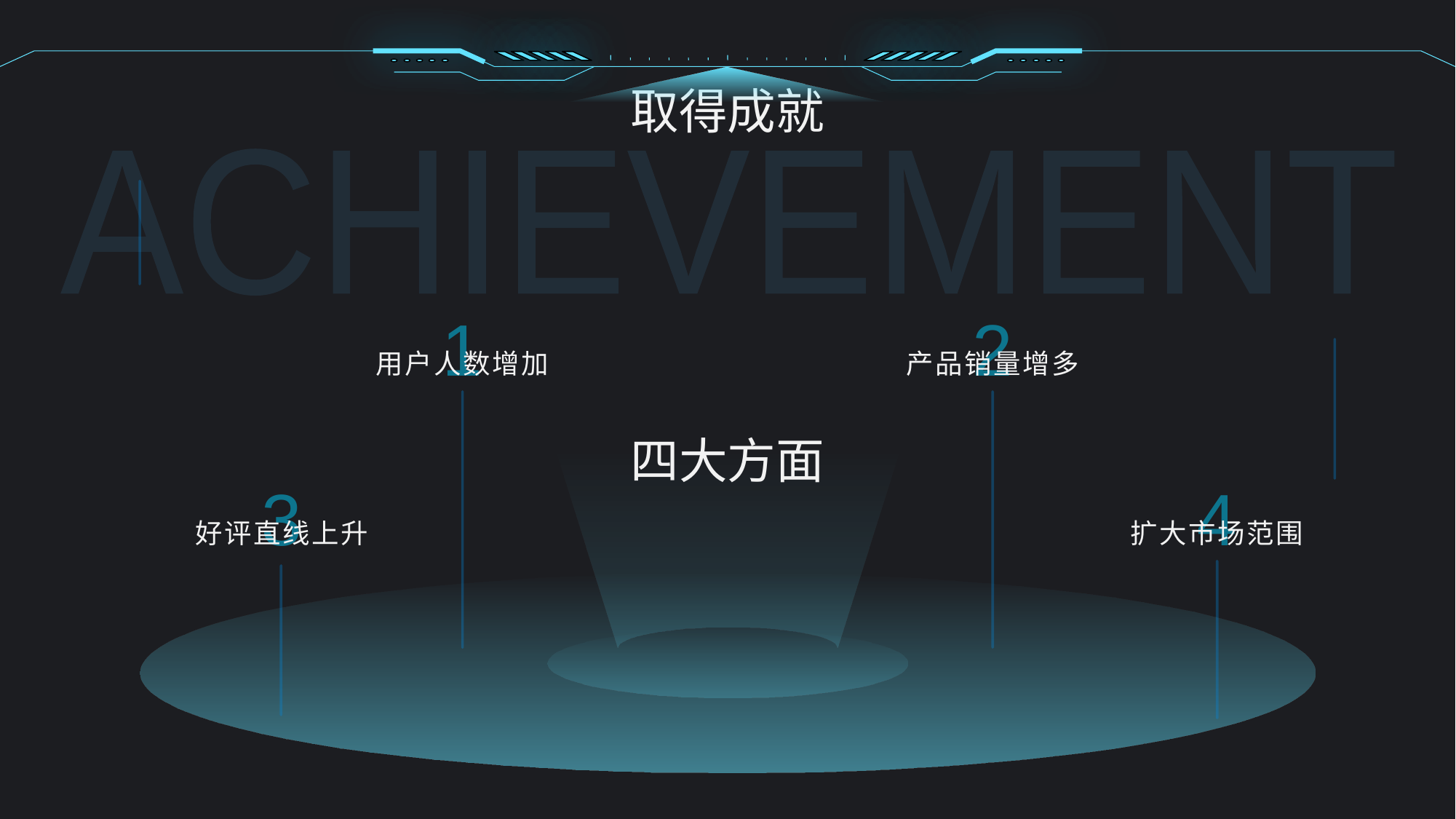

取得成就
ACHIEVEMENT
1
2
用户人数增加
产品销量增多
四大方面

3
4
好评直线上升
扩大市场范围